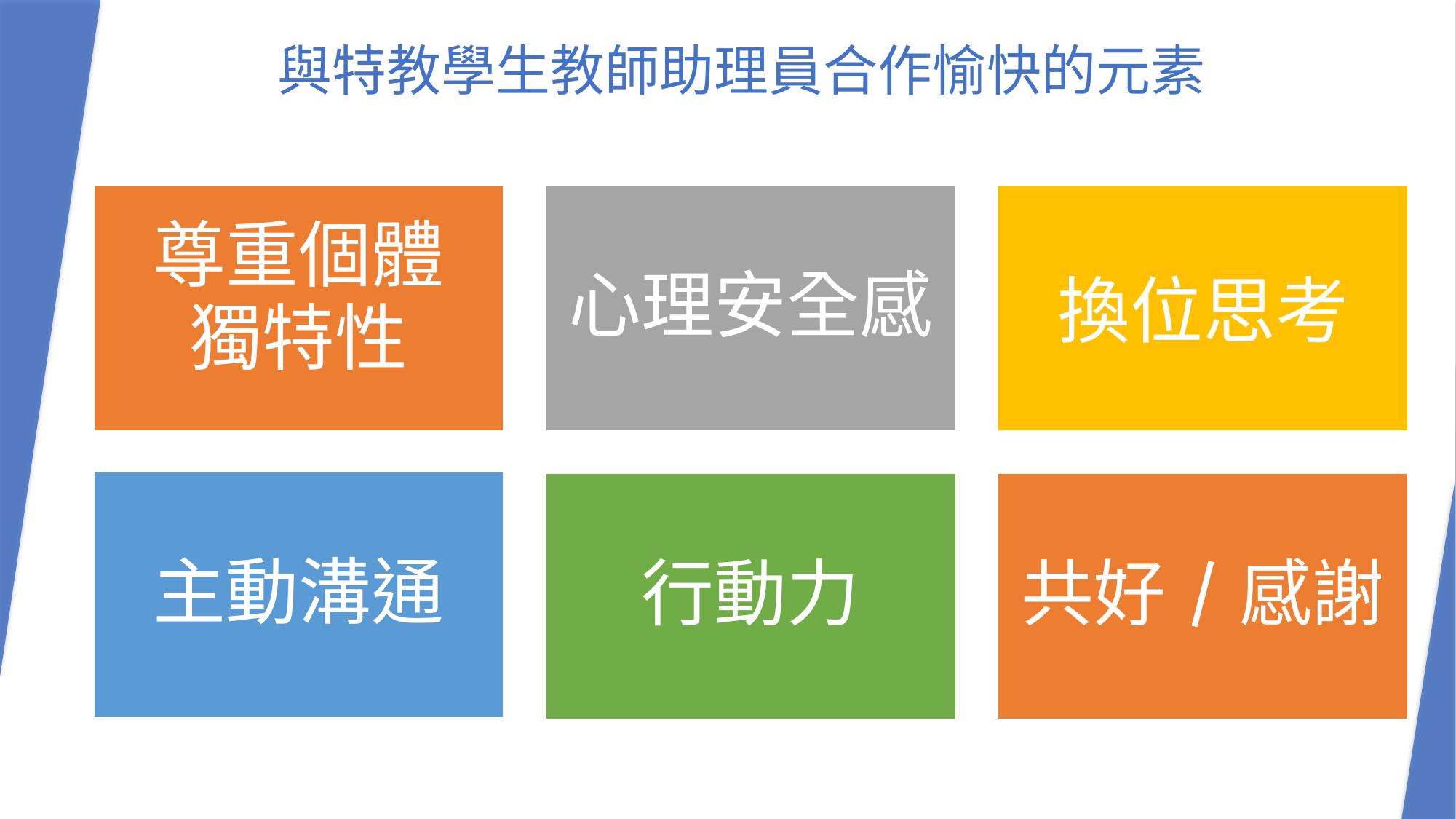

# 與特教學生教師助理員合作愉快的元素
尊重個體
獨特性
心理安全感
換位思考
主動溝通
行動力
共好/感謝